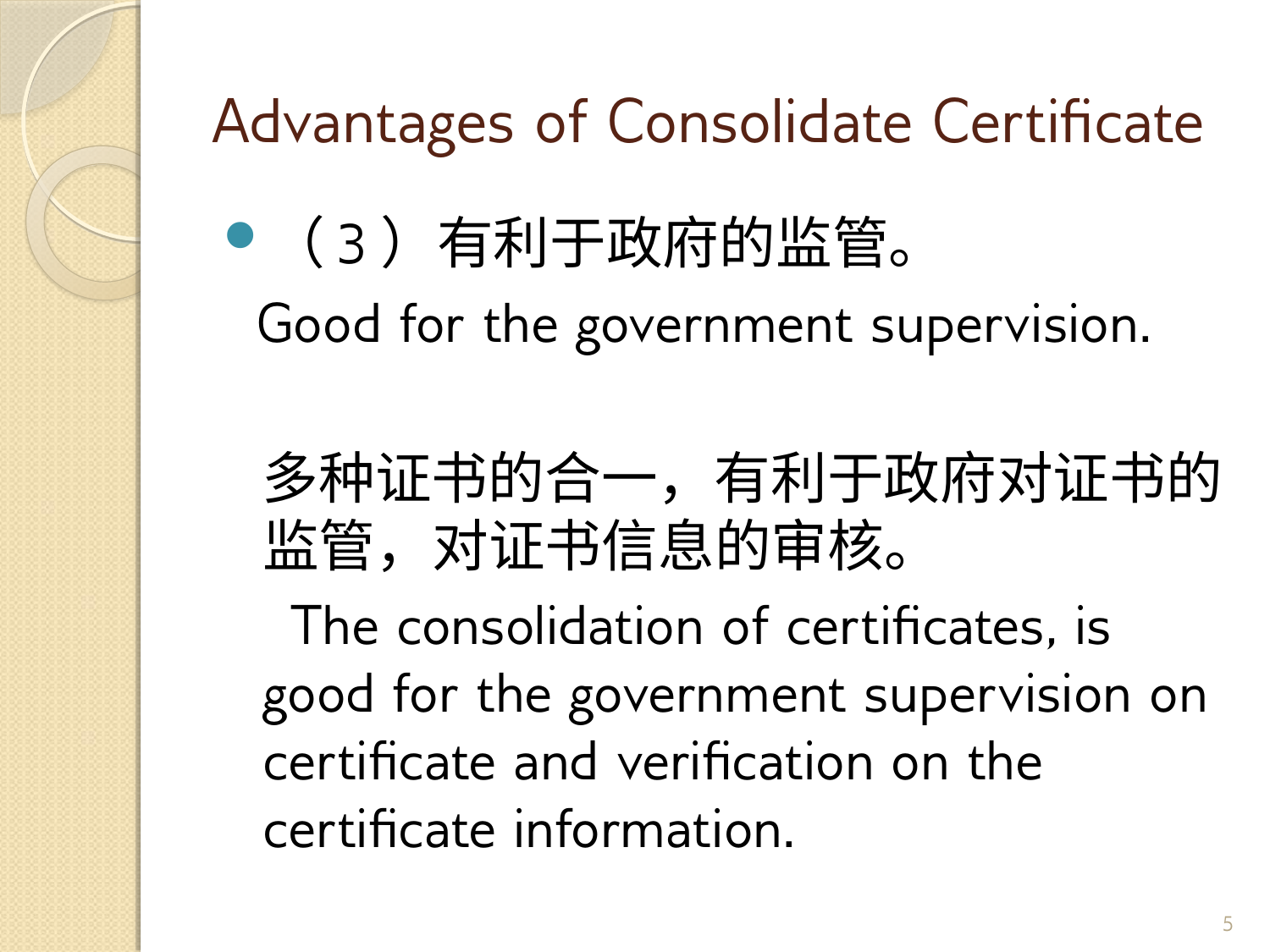

# Advantages of Consolidate Certificate
（3）有利于政府的监管。
  Good for the government supervision.

  多种证书的合一，有利于政府对证书的监管，对证书信息的审核。
    The consolidation of certificates, is good for the government supervision on certificate and verification on the certificate information.
5